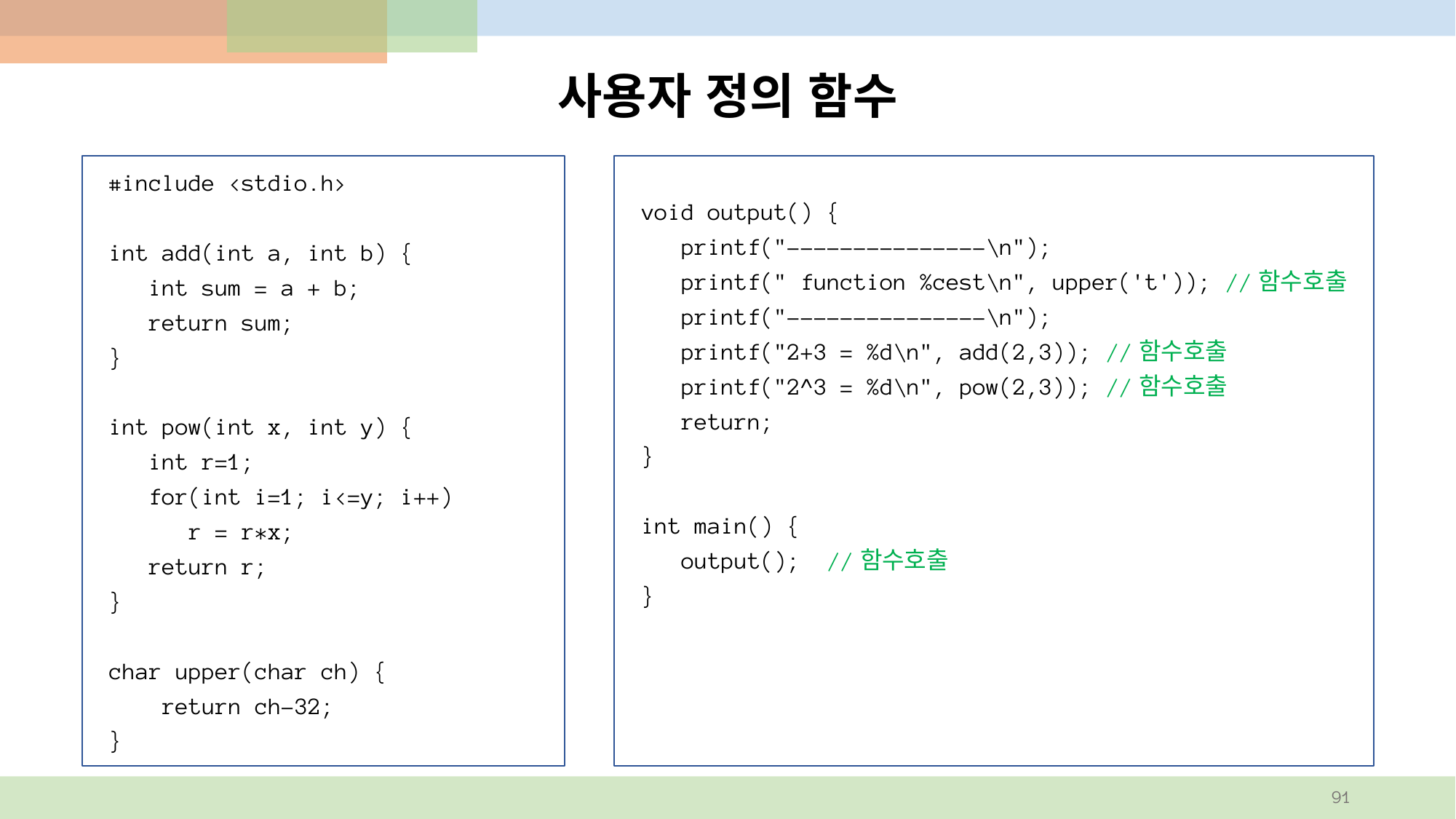

# 사용자 정의 함수
#include <stdio.h>

int add(int a, int b) {
   int sum = a + b;
   return sum;
}

int pow(int x, int y) {
   int r=1;
   for(int i=1; i<=y; i++)
      r = r*x;
   return r;
}

char upper(char ch) {
    return ch-32;
}

void output() {
   printf("---------------\n");
   printf(" function %cest\n", upper('t')); //함수호출
   printf("---------------\n");
   printf("2+3 = %d\n", add(2,3)); //함수호출
   printf("2^3 = %d\n", pow(2,3)); //함수호출
   return;
}

int main() {
   output();  //함수호출
}
함수 구현

91